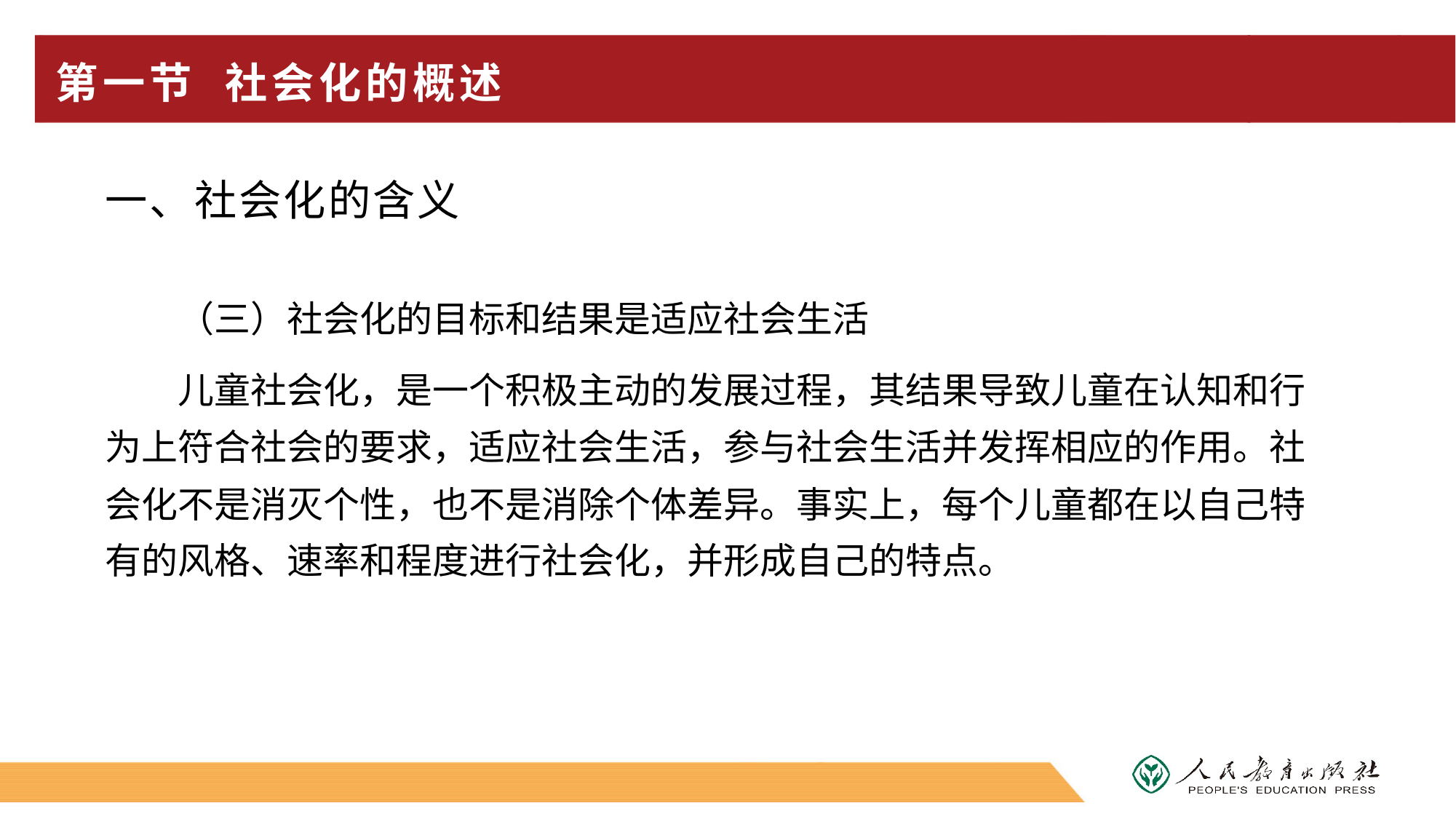

# 第一节  社会化的概述
一、社会化的含义
（三）社会化的目标和结果是适应社会生活
儿童社会化，是一个积极主动的发展过程，其结果导致儿童在认知和行为上符合社会的要求，适应社会生活，参与社会生活并发挥相应的作用。社会化不是消灭个性，也不是消除个体差异。事实上，每个儿童都在以自己特有的风格、速率和程度进行社会化，并形成自己的特点。